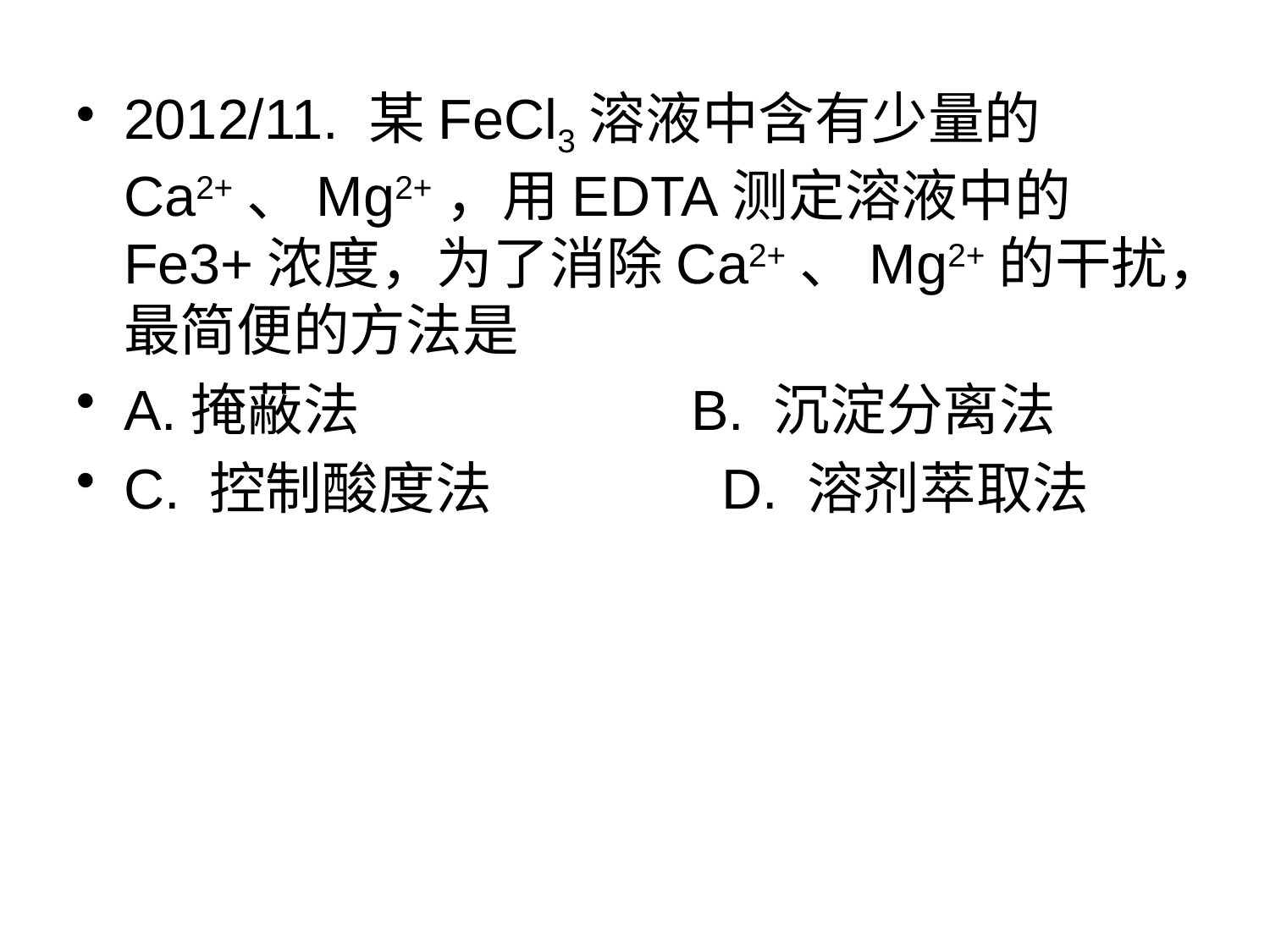

2012/11. 某FeCl3溶液中含有少量的Ca2+、Mg2+，用EDTA测定溶液中的Fe3+浓度，为了消除Ca2+、Mg2+的干扰，最简便的方法是
A.掩蔽法                         B. 沉淀分离法
C. 控制酸度法                 D. 溶剂萃取法